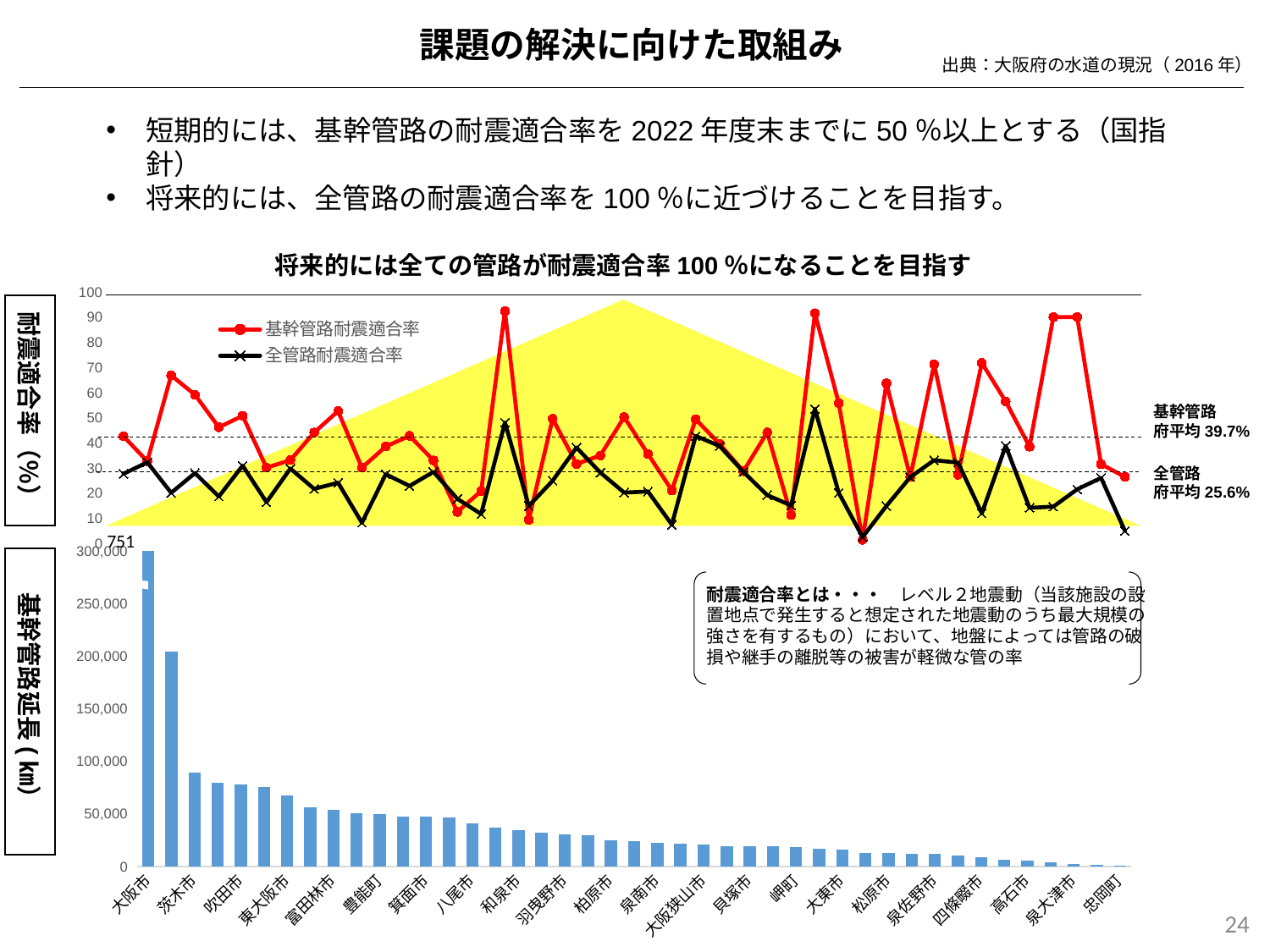

課題の解決に向けた取組み
出典：大阪府の水道の現況（2016年）
短期的には、基幹管路の耐震適合率を2022年度末までに50％以上とする（国指針）
将来的には、全管路の耐震適合率を100％に近づけることを目指す。
将来的には全ての管路が耐震適合率100％になることを目指す

### Chart

| Category | 基幹管路耐震適合率 | 全管路耐震適合率 |
|---|---|---|
| 大阪市 | 42.51087979573009 | 27.5800418860779 |
| 堺市 | 32.59285700314902 | 32.16342649981001 |
| 茨木市 | 66.7478342834059 | 20.04128072818179 |
| 豊中市 | 59.00806014203005 | 27.874146726139138 |
| 吹田市 | 46.084870564692 | 18.55378802170608 |
| 高槻市 | 50.66689716618572 | 30.842269758389012 |
| 東大阪市 | 30.010429082240762 | 16.341737899187823 |
| 枚方市 | 33.01303804250759 | 29.66263845189455 |
| 富田林市 | 44.002167778587584 | 21.598167302681418 |
| 河内長野市 | 52.53592477972049 | 24.065618835894057 |
| 豊能町 | 29.990091602127272 | 8.15261063735493 |
| 池田市 | 38.45863320673955 | 27.418679770344834 |
| 箕面市 | 42.6809263086133 | 22.768977290773385 |
| 守口市 | 32.905138339920946 | 28.36496010659492 |
| 八尾市 | 12.463325032668457 | 17.67185052368099 |
| 寝屋川市 | 20.719534934737304 | 11.603563510403813 |
| 和泉市 | 92.2930322543386 | 47.97624925845538 |
| 岸和田市 | 9.298823529411765 | 14.815900137344014 |
| 羽曳野市 | 49.47932163046712 | 24.851786925536697 |
| 阪南市 | 31.497131996062862 | 38.02688433583243 |
| 柏原市 | 34.89088991644358 | 28.096187390979317 |
| 交野市 | 50.156256510687946 | 20.133838574615204 |
| 泉南市 | 35.43289259192176 | 20.562971899561273 |
| 摂津市 | 21.013304173501 | 7.395185763530833 |
| 大阪狭山市 | 49.25154810083378 | 42.62406526172672 |
| 河南町 | 39.477750309023484 | 38.661406037920365 |
| 貝塚市 | 28.613740942508066 | 28.351229558229523 |
| 門真市 | 44.03281291346917 | 19.111035559472313 |
| 岬町 | 11.198643251819028 | 15.041313751392234 |
| 能勢町 | 91.43380398180422 | 53.39448799806029 |
| 大東市 | 55.72120525885387 | 20.030179070343166 |
| 千早赤阪村 | 1.370179354938034 | 2.4478719964006017 |
| 松原市 | 63.62338383437772 | 14.823977123598508 |
| 島本町 | 26.31097053437656 | 26.294018162036387 |
| 泉佐野市 | 71.13127445267627 | 32.99632132214084 |
| 藤井寺市 | 27.224288730270434 | 32.04561953417055 |
| 四條畷市 | 71.69365323247843 | 11.911889862327909 |
| 太子町 | 56.377134372680025 | 38.70582766981144 |
| 高石市 | 38.38693210821848 | 14.077487250435597 |
| 熊取町 | 89.87212276214834 | 14.539848439912866 |
| 泉大津市 | 89.87993138936535 | 21.435989805890358 |
| 田尻町 | 31.428571428571427 | 25.97370813229844 |
| 忠岡町 | 26.38888888888889 | 4.925582701488346 |
耐震適合率（％）

基幹管路
府平均39.7%
全管路
府平均25.6%
751

### Chart

| Category | 基幹 |
|---|---|
| 大阪市 | 751163.0 |
| 堺市 | 204508.0 |
| 茨木市 | 89116.0 |
| 豊中市 | 79279.0 |
| 吹田市 | 77954.0 |
| 高槻市 | 75199.0 |
| 東大阪市 | 67120.0 |
| 枚方市 | 55990.0 |
| 富田林市 | 53511.0 |
| 河内長野市 | 50731.0 |
| 豊能町 | 49453.0 |
| 池田市 | 47659.0 |
| 箕面市 | 46939.0 |
| 守口市 | 46552.0 |
| 八尾市 | 40559.0 |
| 寝屋川市 | 36468.0 |
| 和泉市 | 34631.0 |
| 岸和田市 | 31875.0 |
| 羽曳野市 | 30249.0 |
| 阪南市 | 29463.0 |
| 柏原市 | 24654.0 |
| 交野市 | 23999.0 |
| 泉南市 | 22084.0 |
| 摂津市 | 21948.0 |
| 大阪狭山市 | 20509.0 |
| 河南町 | 19416.0 |
| 貝塚市 | 18907.0 |
| 門真市 | 18895.0 |
| 岬町 | 18279.0 |
| 能勢町 | 16927.0 |
| 大東市 | 15897.0 |
| 千早赤阪村 | 12991.0 |
| 松原市 | 12607.0 |
| 島本町 | 12014.0 |
| 泉佐野市 | 12013.0 |
| 藤井寺市 | 9947.0 |
| 四條畷市 | 8461.0 |
| 太子町 | 6735.0 |
| 高石市 | 5877.0 |
| 熊取町 | 3910.0 |
| 泉大津市 | 2332.0 |
| 田尻町 | 1190.0 |
| 忠岡町 | 288.0 |
基幹管路延長(㎞）

耐震適合率とは・・・　レベル２地震動（当該施設の設置地点で発生すると想定された地震動のうち最大規模の強さを有するもの）において、地盤によっては管路の破損や継手の離脱等の被害が軽微な管の率

24